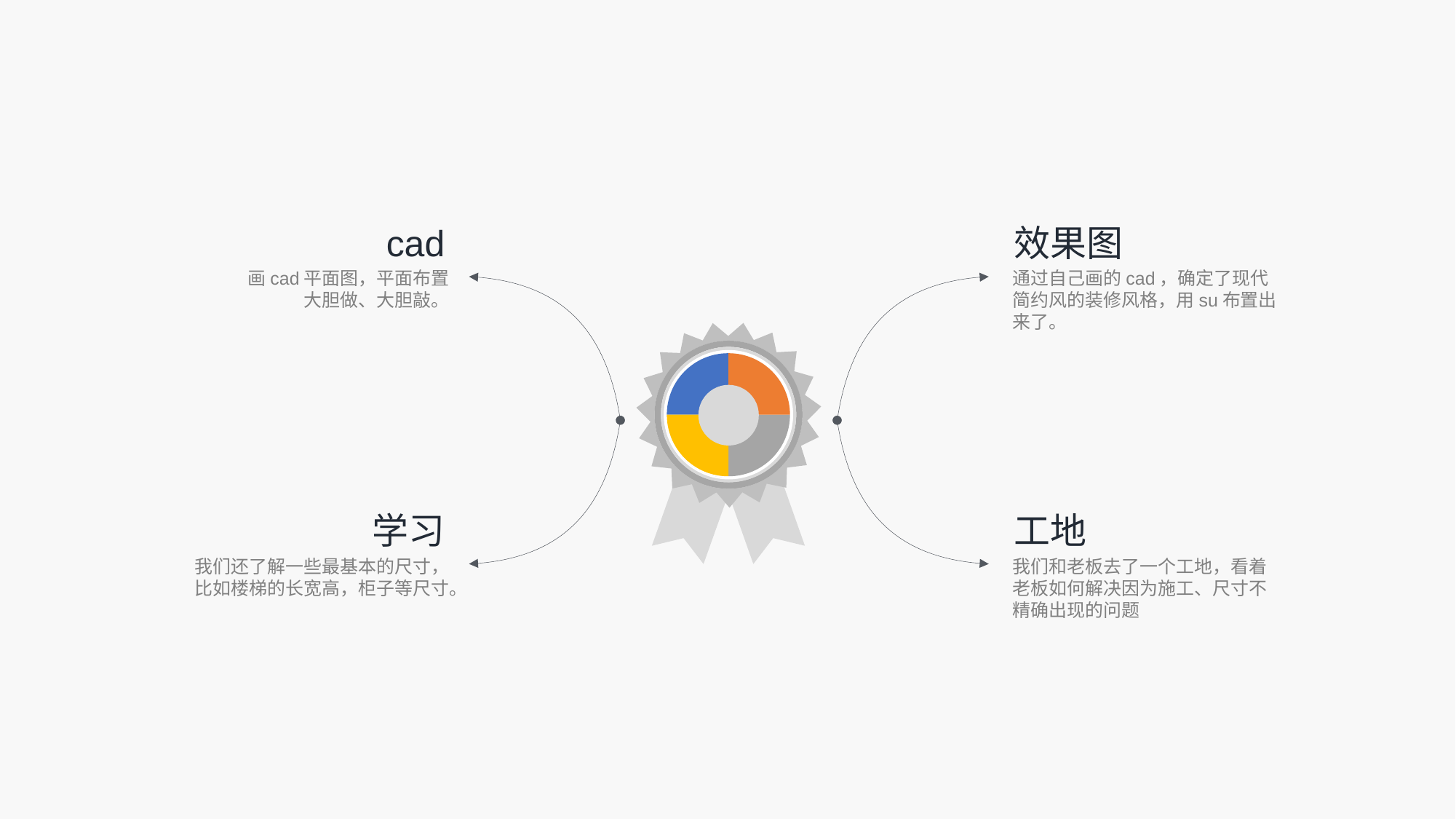

效果图
通过自己画的cad，确定了现代简约风的装修风格，用su布置出来了。
cad
画cad平面图，平面布置
大胆做、大胆敲。

工地
我们和老板去了一个工地，看着老板如何解决因为施工、尺寸不精确出现的问题
学习
我们还了解一些最基本的尺寸，比如楼梯的长宽高，柜子等尺寸。